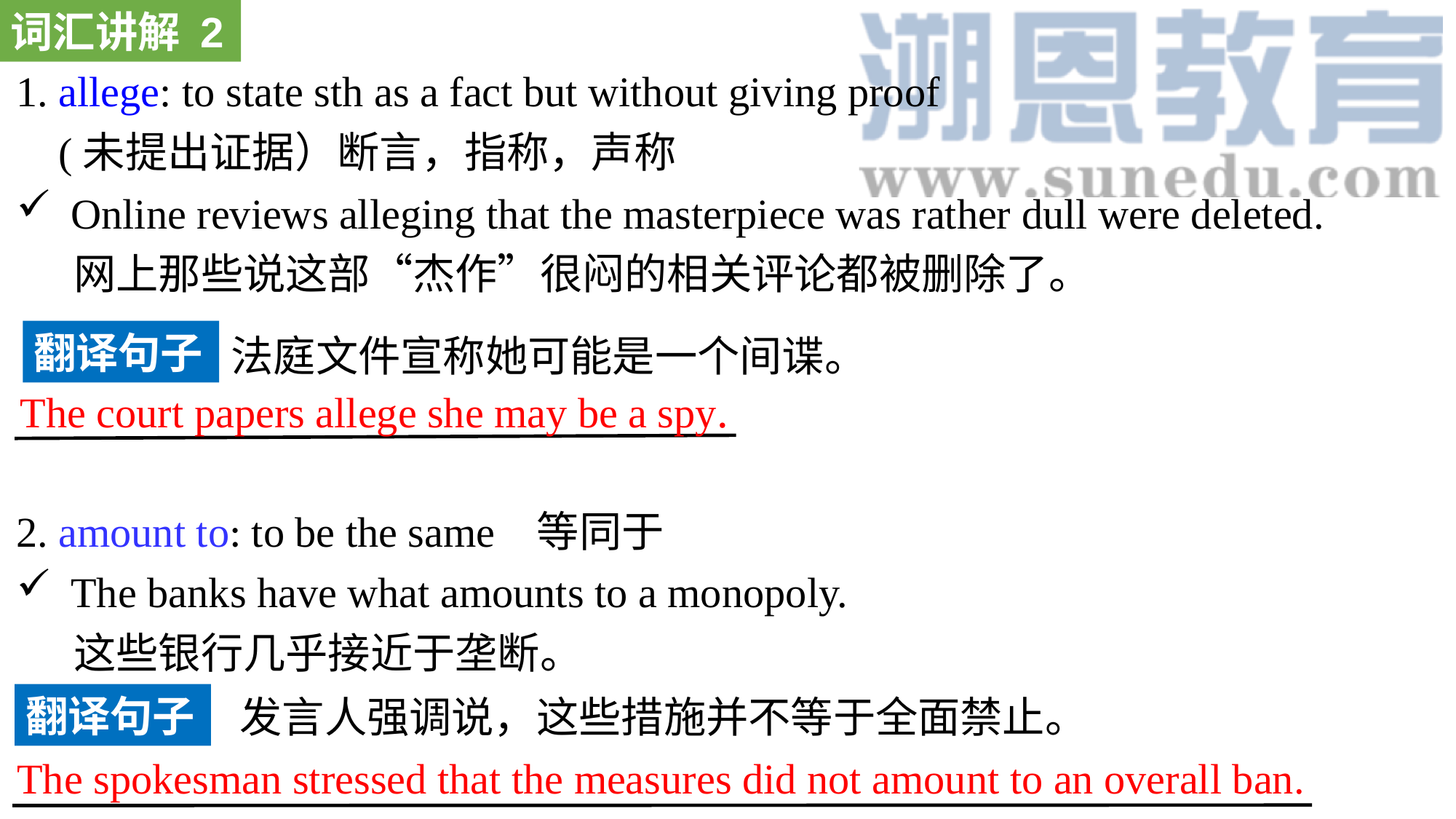

词汇讲解 2
1. allege: to state sth as a fact but without giving proof
    (未提出证据）断言，指称，声称
Online reviews alleging that the masterpiece was rather dull were deleted.
     网上那些说这部“杰作”很闷的相关评论都被删除了。

2. amount to: to be the same   等同于
The banks have what amounts to a monopoly.
     这些银行几乎接近于垄断。

翻译句子
法庭文件宣称她可能是一个间谍。
The court papers allege she may be a spy.
翻译句子
发言人强调说，这些措施并不等于全面禁止。
The spokesman stressed that the measures did not amount to an overall ban.